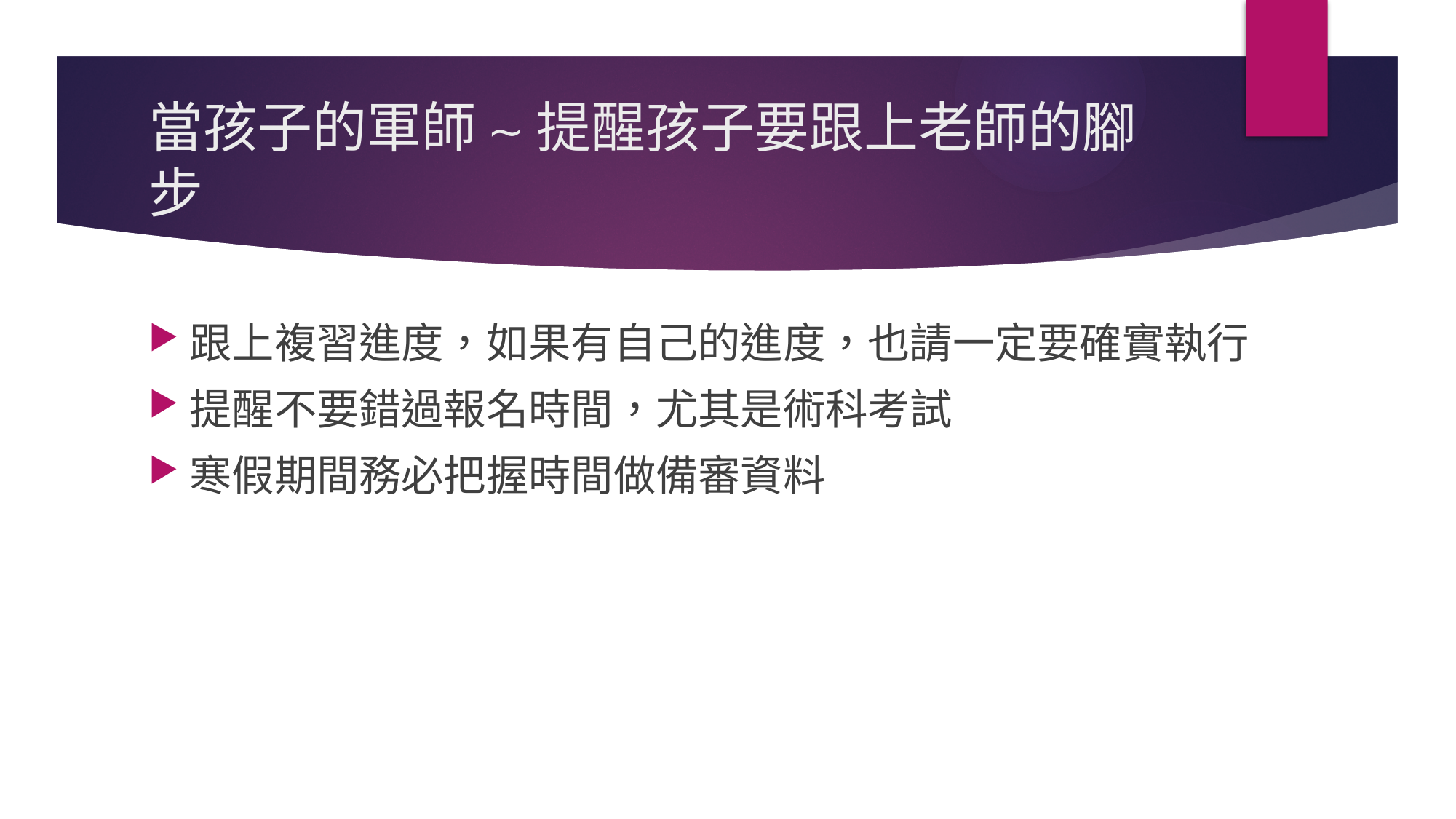

# 當孩子的軍師~提醒孩子要跟上老師的腳步
跟上複習進度，如果有自己的進度，也請一定要確實執行
提醒不要錯過報名時間，尤其是術科考試
寒假期間務必把握時間做備審資料